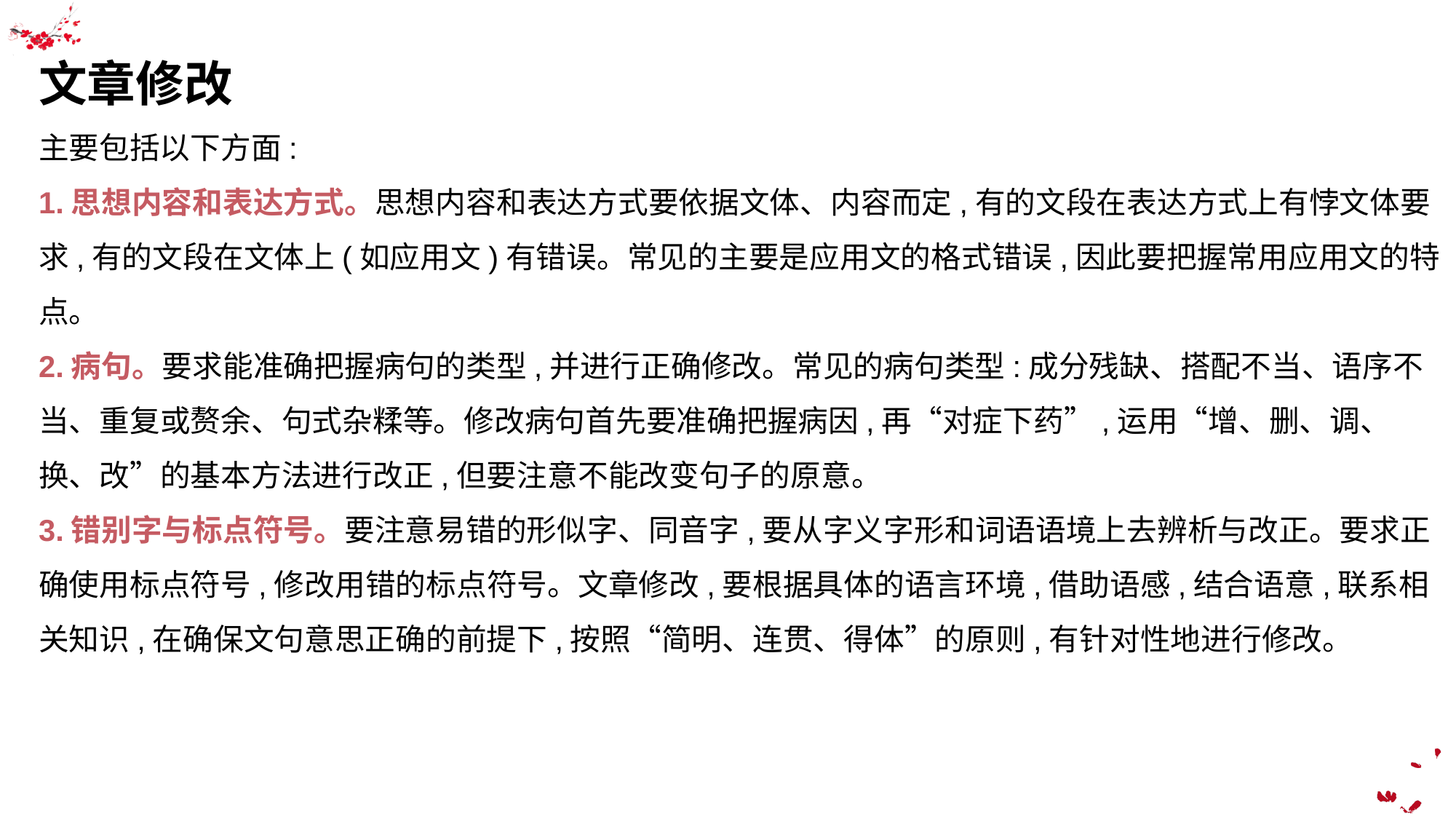

文章修改
主要包括以下方面:
1.思想内容和表达方式。思想内容和表达方式要依据文体、内容而定,有的文段在表达方式上有悖文体要求,有的文段在文体上(如应用文)有错误。常见的主要是应用文的格式错误,因此要把握常用应用文的特点。
2.病句。要求能准确把握病句的类型,并进行正确修改。常见的病句类型:成分残缺、搭配不当、语序不当、重复或赘余、句式杂糅等。修改病句首先要准确把握病因,再“对症下药”,运用“增、删、调、换、改”的基本方法进行改正,但要注意不能改变句子的原意。
3.错别字与标点符号。要注意易错的形似字、同音字,要从字义字形和词语语境上去辨析与改正。要求正确使用标点符号,修改用错的标点符号。文章修改,要根据具体的语言环境,借助语感,结合语意,联系相关知识,在确保文句意思正确的前提下,按照“简明、连贯、得体”的原则,有针对性地进行修改。